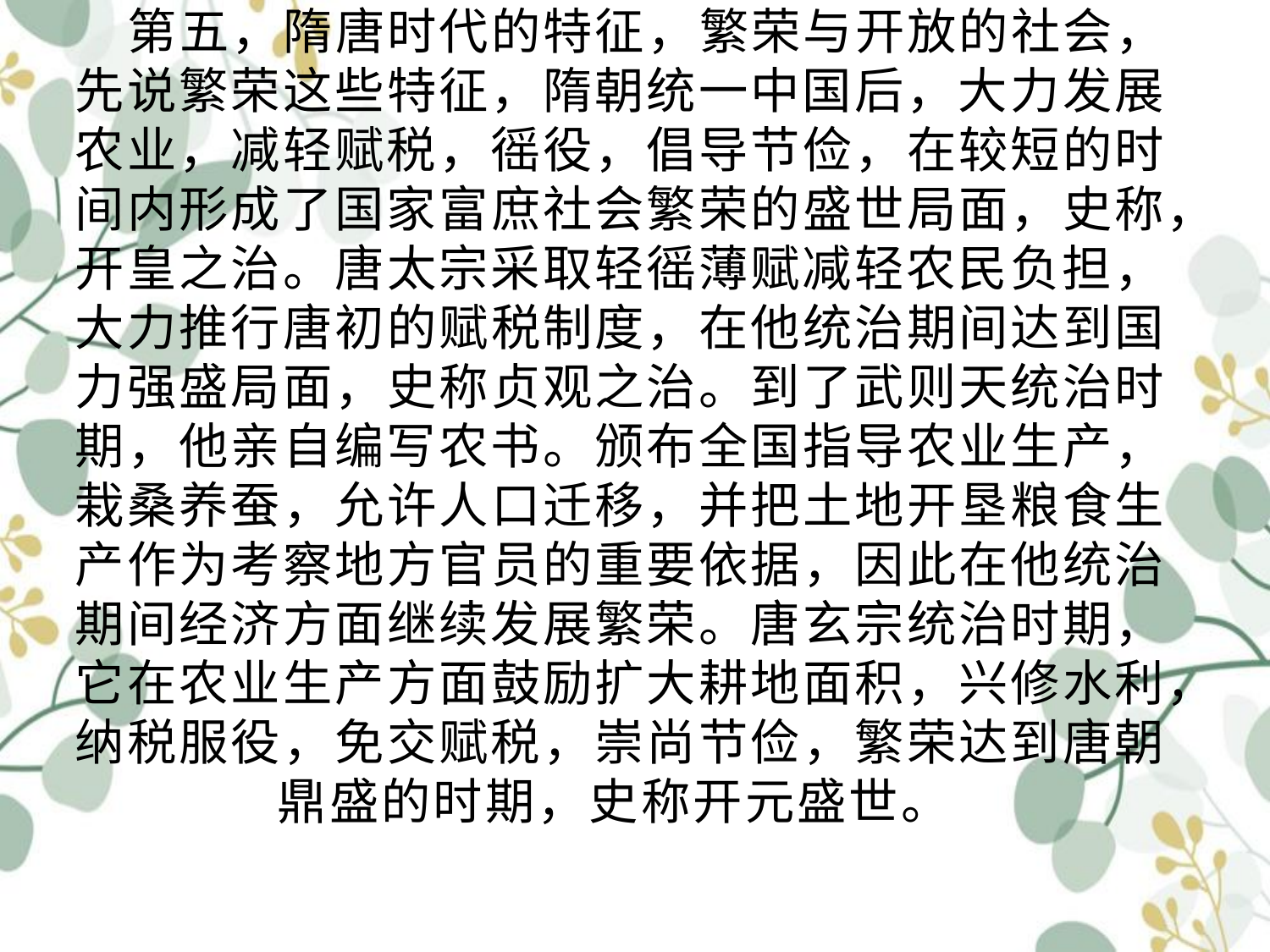

第五，隋唐时代的特征，繁荣与开放的社会，先说繁荣这些特征，隋朝统一中国后，大力发展农业，减轻赋税，徭役，倡导节俭，在较短的时间内形成了国家富庶社会繁荣的盛世局面，史称，开皇之治。唐太宗采取轻徭薄赋减轻农民负担，大力推行唐初的赋税制度，在他统治期间达到国力强盛局面，史称贞观之治。到了武则天统治时期，他亲自编写农书。颁布全国指导农业生产，栽桑养蚕，允许人口迁移，并把土地开垦粮食生产作为考察地方官员的重要依据，因此在他统治期间经济方面继续发展繁荣。唐玄宗统治时期，它在农业生产方面鼓励扩大耕地面积，兴修水利，纳税服役，免交赋税，崇尚节俭，繁荣达到唐朝鼎盛的时期，史称开元盛世。